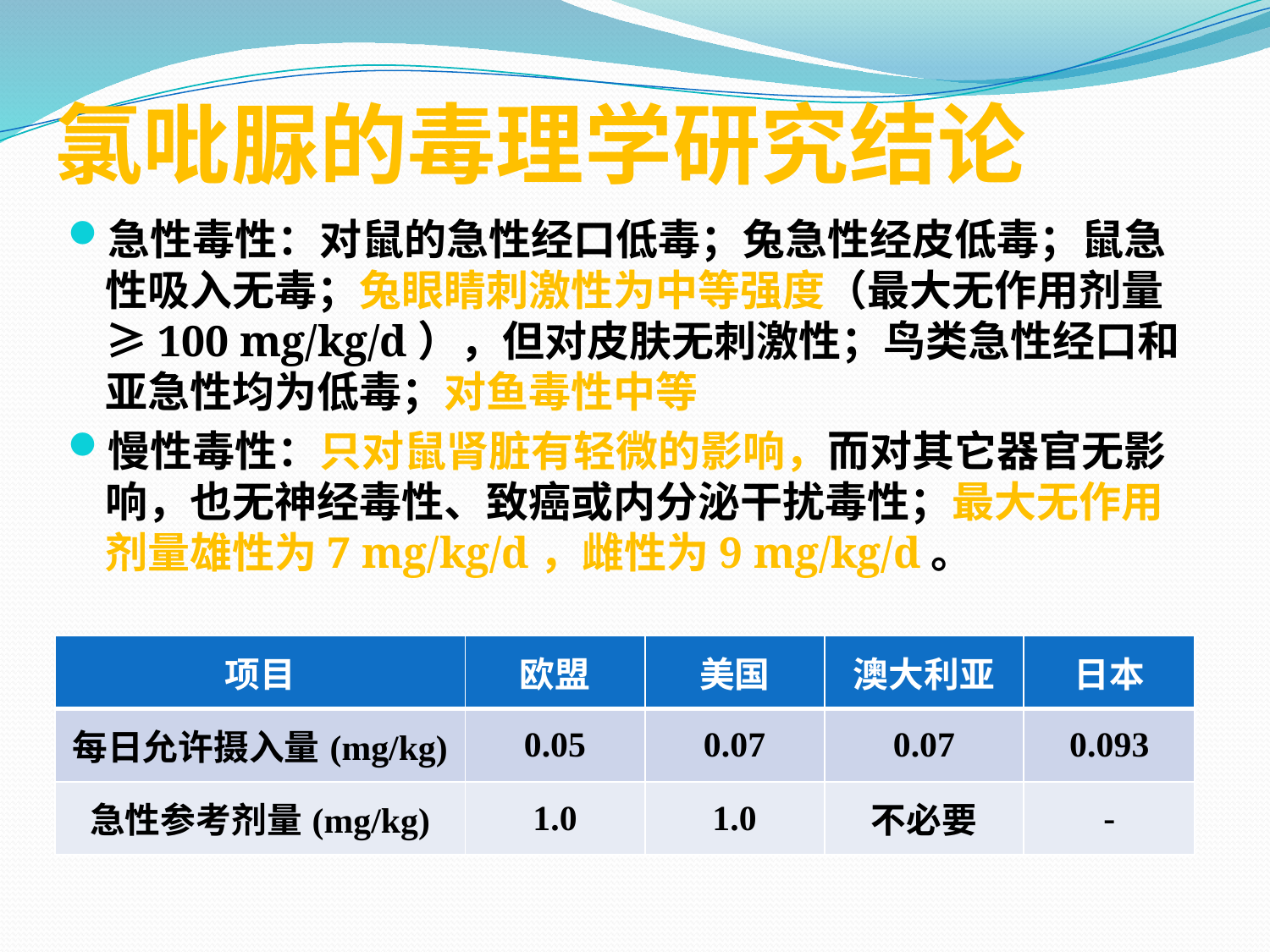

# 氯吡脲的毒理学研究结论
急性毒性：对鼠的急性经口低毒；兔急性经皮低毒；鼠急性吸入无毒；兔眼睛刺激性为中等强度（最大无作用剂量≥100 mg/kg/d），但对皮肤无刺激性；鸟类急性经口和亚急性均为低毒；对鱼毒性中等
慢性毒性：只对鼠肾脏有轻微的影响，而对其它器官无影响，也无神经毒性、致癌或内分泌干扰毒性；最大无作用剂量雄性为7 mg/kg/d，雌性为9 mg/kg/d。

| 项目 | 欧盟 | 美国 | 澳大利亚 | 日本 |
| --- | --- | --- | --- | --- |
| 每日允许摄入量(mg/kg) | 0.05 | 0.07 | 0.07 | 0.093 |
| 急性参考剂量(mg/kg) | 1.0 | 1.0 | 不必要 | - |